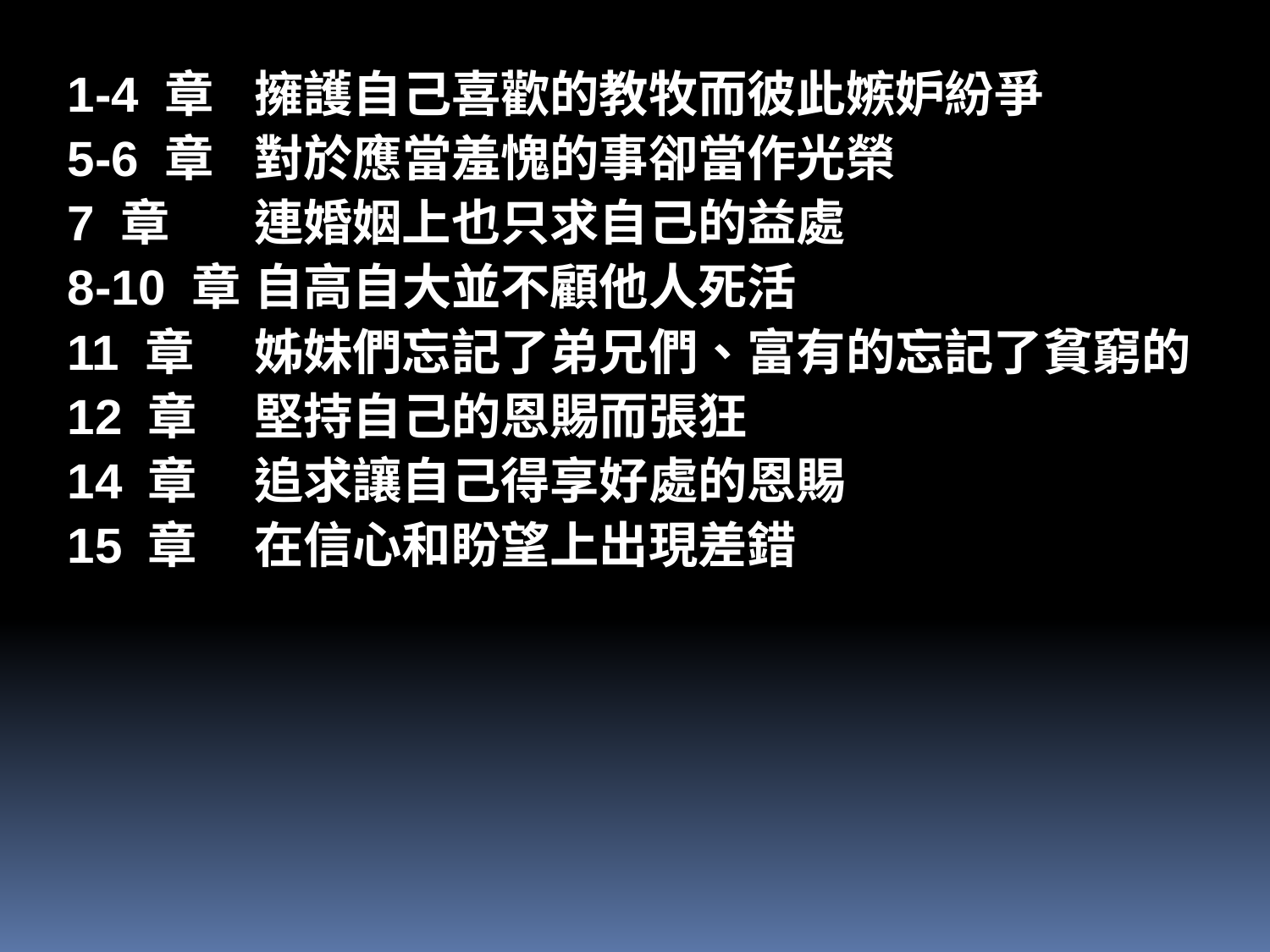

1-4 章	擁護自己喜歡的教牧而彼此嫉妒紛爭
5-6 章	對於應當羞愧的事卻當作光榮
7 章	連婚姻上也只求自己的益處
8-10 章	自高自大並不顧他人死活
11 章	姊妹們忘記了弟兄們、富有的忘記了貧窮的
12 章	堅持自己的恩賜而張狂
14 章	追求讓自己得享好處的恩賜
15 章	在信心和盼望上出現差錯